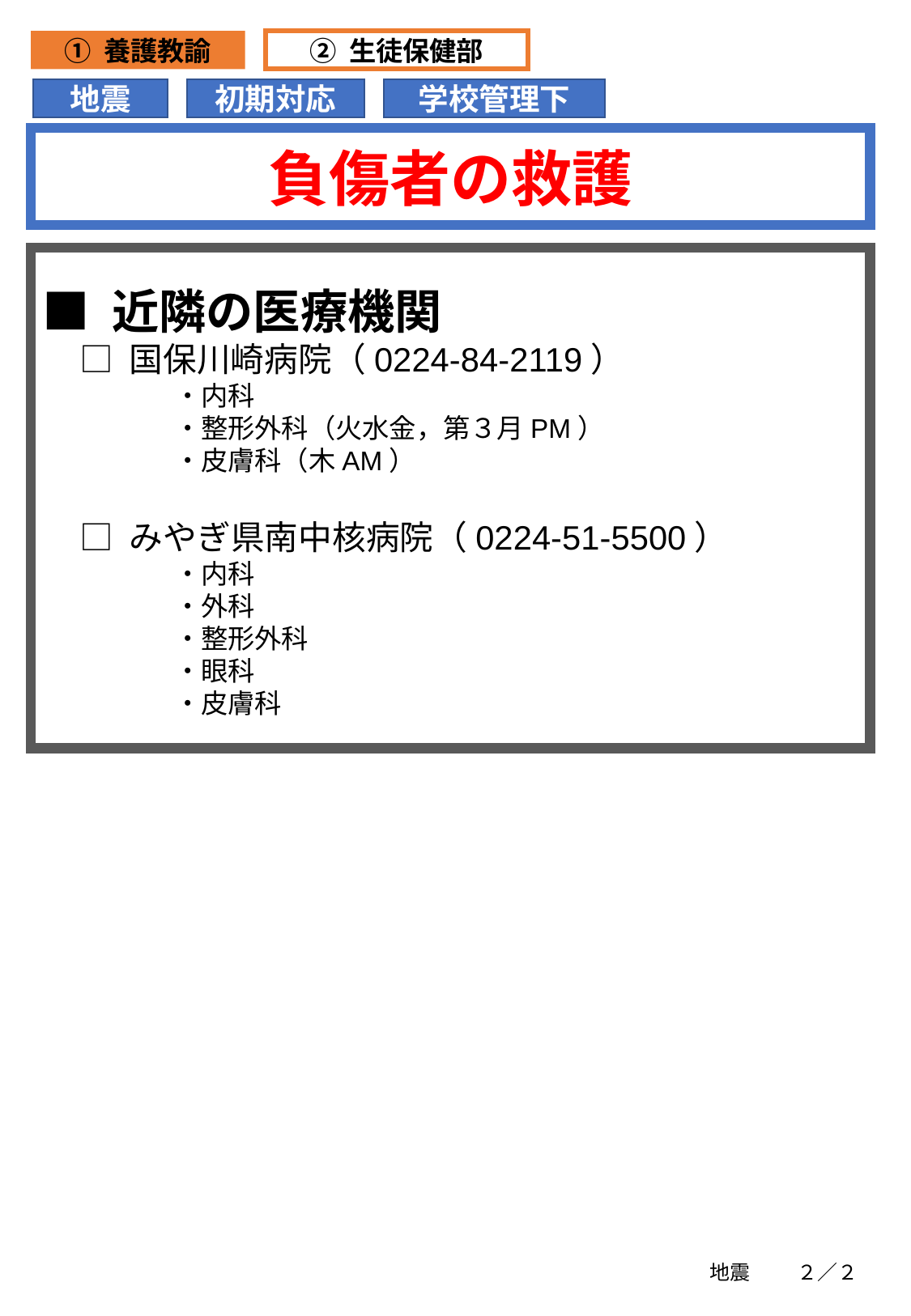

① 養護教諭
② 生徒保健部
地震
初期対応
学校管理下
負傷者の救護
■ 近隣の医療機関
□ 国保川崎病院（0224-84-2119）
	・内科
	・整形外科（火水金，第３月PM）
	・皮膚科（木AM）

□ みやぎ県南中核病院（0224-51-5500）
	・内科
	・外科
	・整形外科
	・眼科
	・皮膚科
地震
２／２